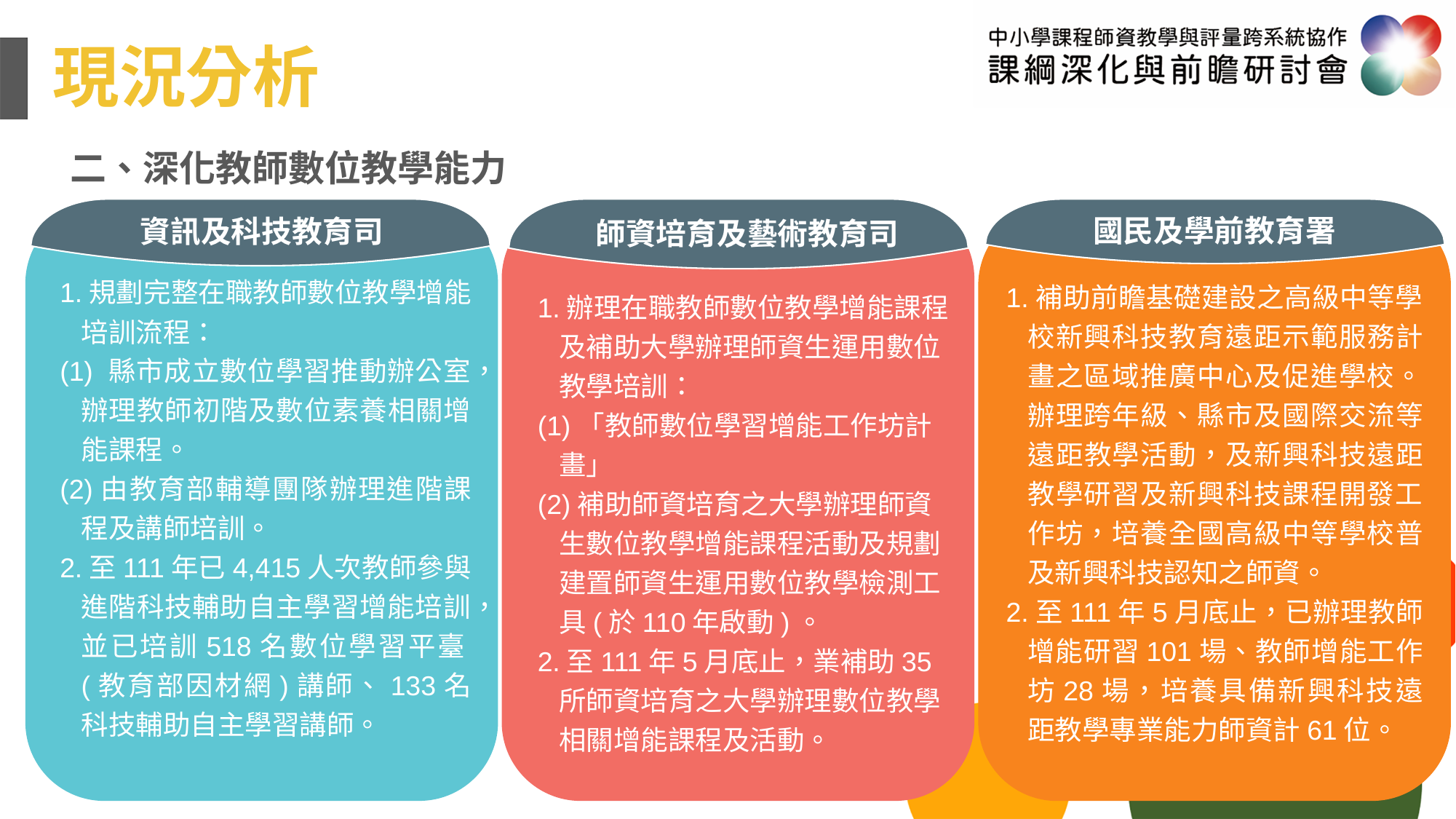

現況分析
二、深化教師數位教學能力

資訊及科技教育司
1.規劃完整在職教師數位教學增能培訓流程：
(1) 縣市成立數位學習推動辦公室，辦理教師初階及數位素養相關增能課程。
(2)由教育部輔導團隊辦理進階課程及講師培訓。
2.至111年已4,415人次教師參與進階科技輔助自主學習增能培訓，並已培訓518名數位學習平臺(教育部因材網)講師、133名科技輔助自主學習講師。

1.補助前瞻基礎建設之高級中等學校新興科技教育遠距示範服務計畫之區域推廣中心及促進學校。辦理跨年級、縣市及國際交流等遠距教學活動，及新興科技遠距教學研習及新興科技課程開發工作坊，培養全國高級中等學校普及新興科技認知之師資。

師資培育及藝術教育司
1.辦理在職教師數位教學增能課程及補助大學辦理師資生運用數位教學培訓：
(1)「教師數位學習增能工作坊計畫」
(2)補助師資培育之大學辦理師資生數位教學增能課程活動及規劃建置師資生運用數位教學檢測工具(於110年啟動)。
2.至111年5月底止，業補助35所師資培育之大學辦理數位教學相關增能課程及活動。

國民及學前教育署

1.補助前瞻基礎建設之高級中等學校新興科技教育遠距示範服務計畫之區域推廣中心及促進學校。辦理跨年級、縣市及國際交流等遠距教學活動，及新興科技遠距教學研習及新興科技課程開發工作坊，培養全國高級中等學校普及新興科技認知之師資。
2.至111年5月底止，已辦理教師增能研習101場、教師增能工作坊28場，培養具備新興科技遠距教學專業能力師資計61位。